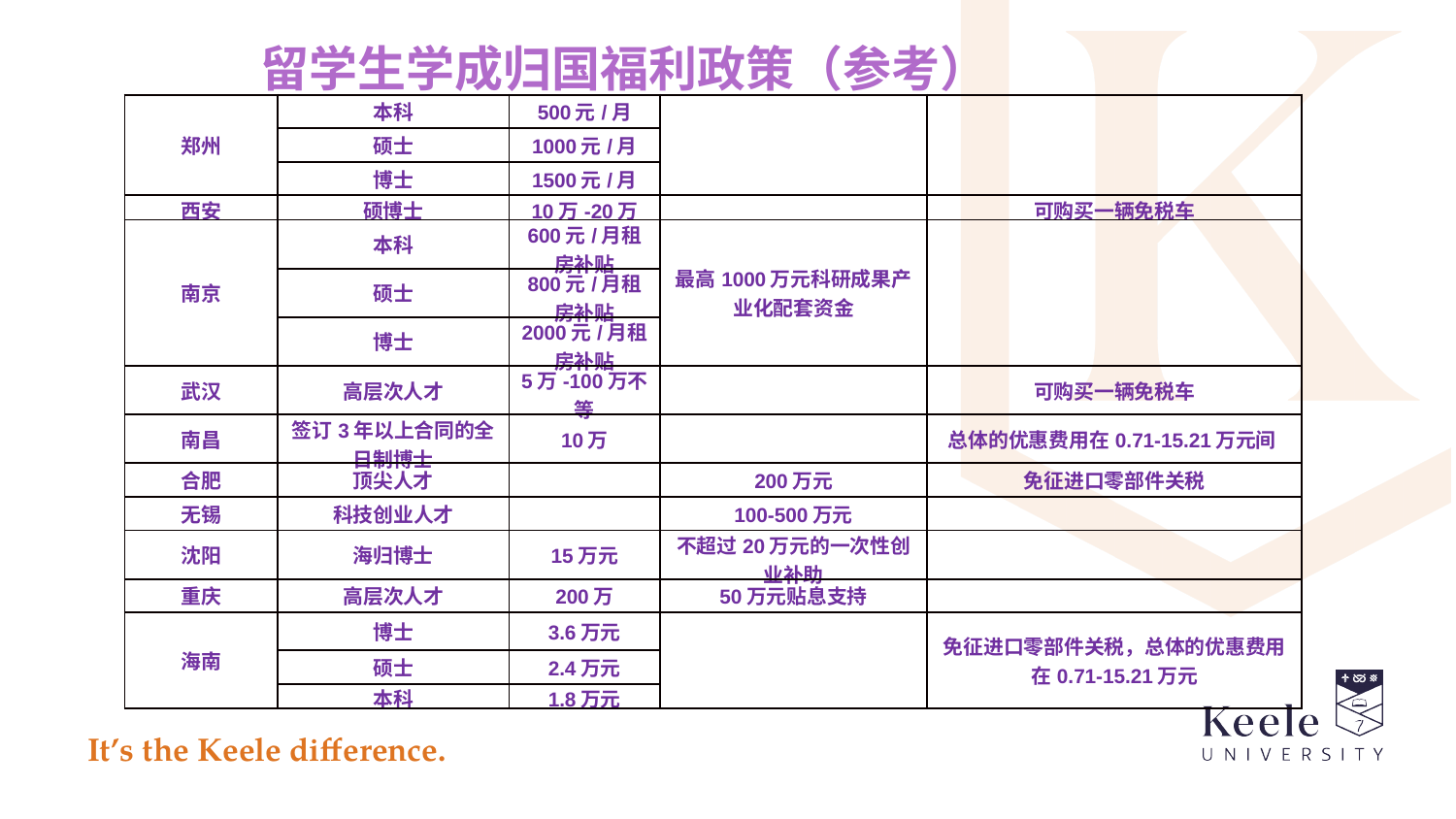

留学生学成归国福利政策（参考）
| 郑州 | 本科 | 500元/月 |  |  |
| --- | --- | --- | --- | --- |
|  | 硕士 | 1000元/月 |  |  |
|  | 博士 | 1500元/月 |  |  |
| 西安 | 硕博士 | 10万-20万 |  | 可购买一辆免税车 |
| 南京 | 本科 | 600元/月租房补贴 | 最高1000万元科研成果产业化配套资金 |  |
|  | 硕士 | 800元/月租房补贴 |  |  |
|  | 博士 | 2000元/月租房补贴 |  |  |
| 武汉 | 高层次人才 | 5万-100万不等 |  | 可购买一辆免税车 |
| 南昌 | 签订3年以上合同的全日制博士 | 10万 |  | 总体的优惠费用在0.71-15.21万元间 |
| 合肥 | 顶尖人才 |  | 200万元 | 免征进口零部件关税 |
| 无锡 | 科技创业人才 |  | 100-500万元 |  |
| 沈阳 | 海归博士 | 15万元 | 不超过20万元的一次性创业补助 |  |
| 重庆 | 高层次人才 | 200万 | 50万元贴息支持 |  |
| 海南 | 博士 | 3.6万元 |  | 免征进口零部件关税，总体的优惠费用在0.71-15.21万元 |
|  | 硕士 | 2.4万元 |  |  |
|  | 本科 | 1.8万元 |  |  |
# 申请流程